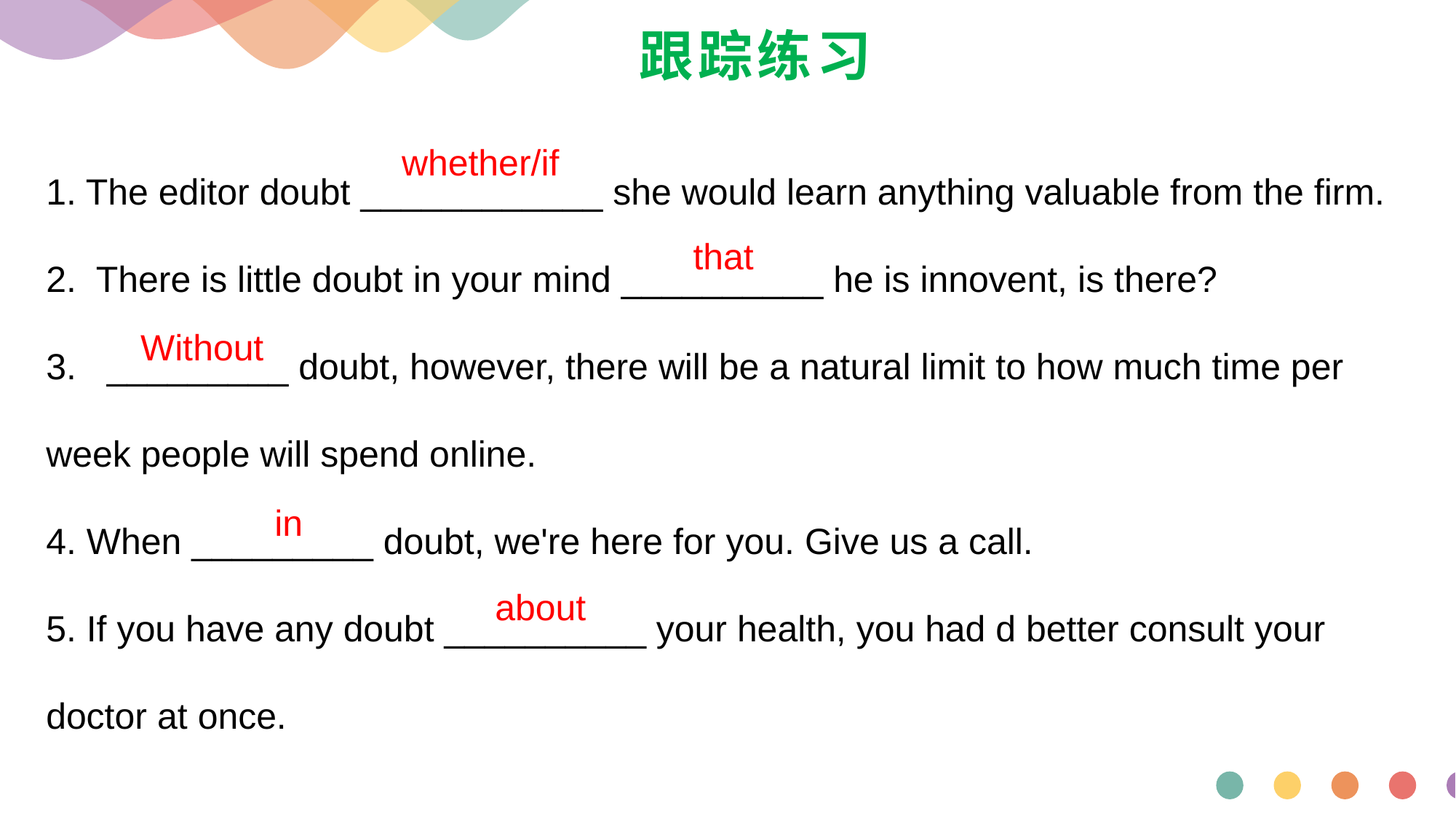

# 跟踪练习
1. The editor doubt ____________ she would learn anything valuable from the firm.
2.  There is little doubt in your mind __________ he is innovent, is there?
3.   _________ doubt, however, there will be a natural limit to how much time per week people will spend online.
4. When _________ doubt, we're here for you. Give us a call.
5. If you have any doubt __________ your health, you had d better consult your doctor at once.
 whether/if
that
 Without
in
 about